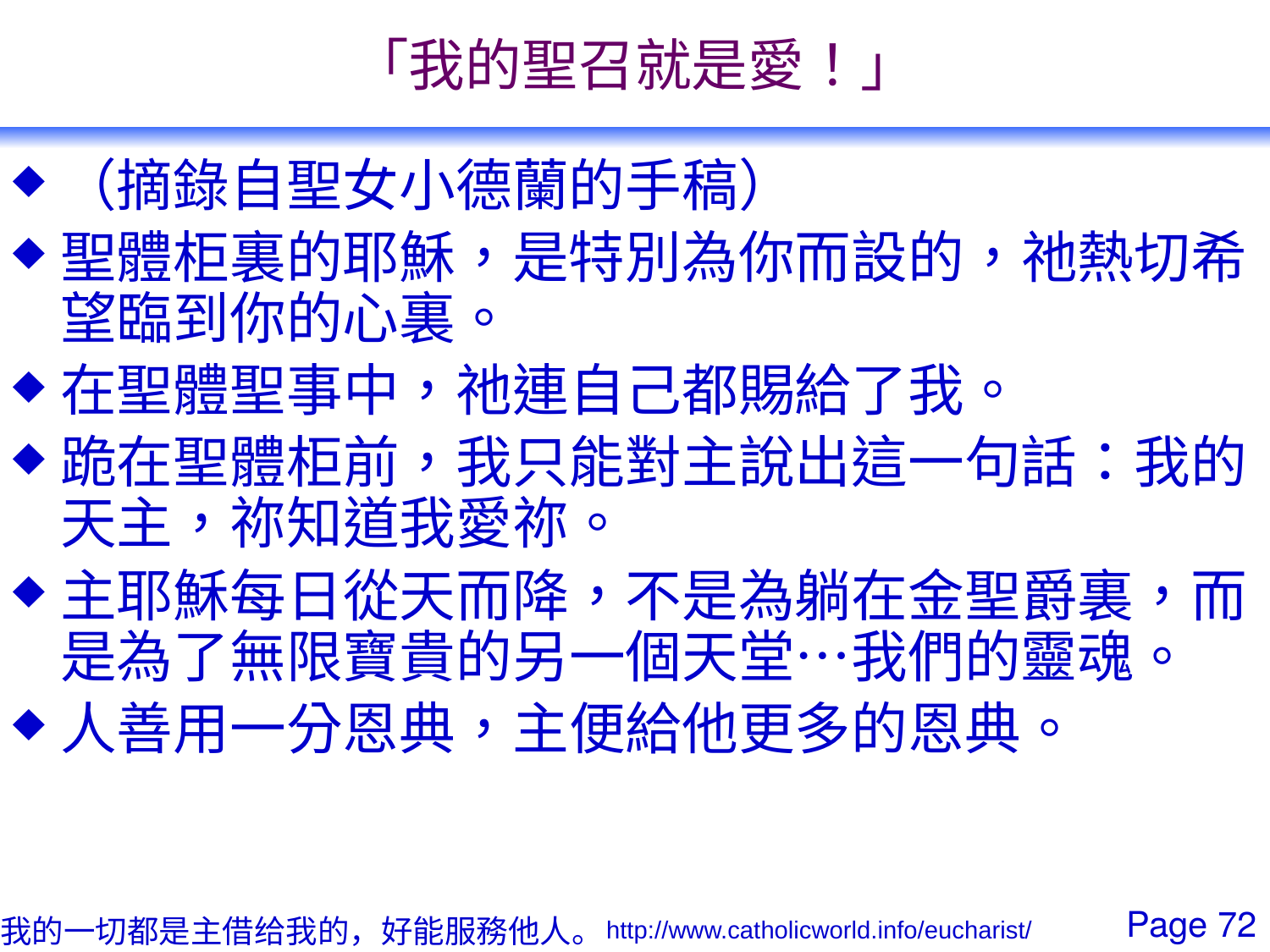

# 「我的聖召就是愛！」
（摘錄自聖女小德蘭的手稿）
聖體柜裏的耶穌，是特別為你而設的，祂熱切希望臨到你的心裏。
在聖體聖事中，祂連自己都賜給了我。
跪在聖體柜前，我只能對主說出這一句話：我的天主，祢知道我愛祢。
主耶穌每日從天而降，不是為躺在金聖爵裏，而是為了無限寶貴的另一個天堂…我們的靈魂。
人善用一分恩典，主便給他更多的恩典。